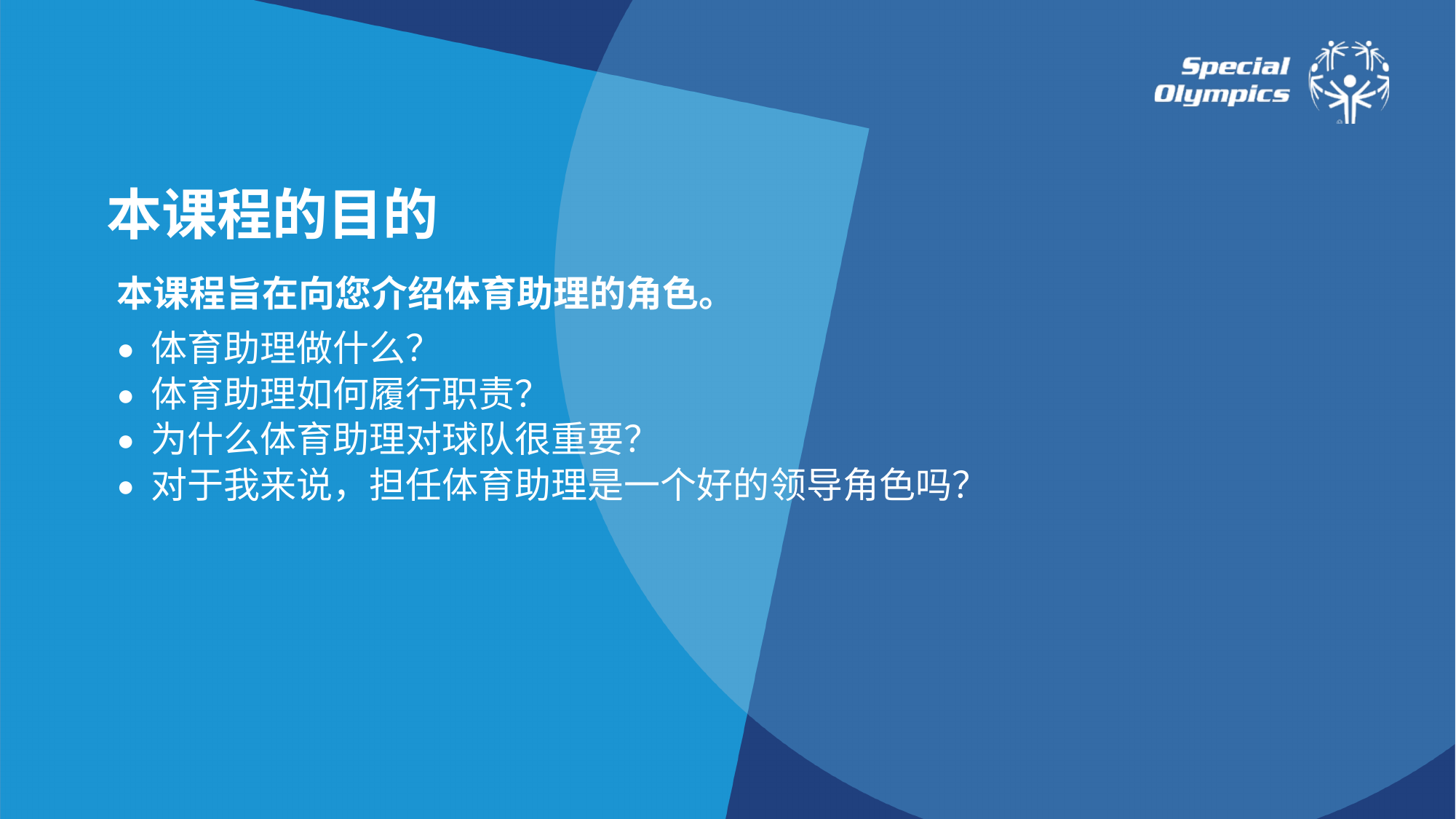

本课程的目的
本课程旨在向您介绍体育助理的角色。
体育助理做什么？
体育助理如何履行职责？
为什么体育助理对球队很重要？
对于我来说，担任体育助理是一个好的领导角色吗？